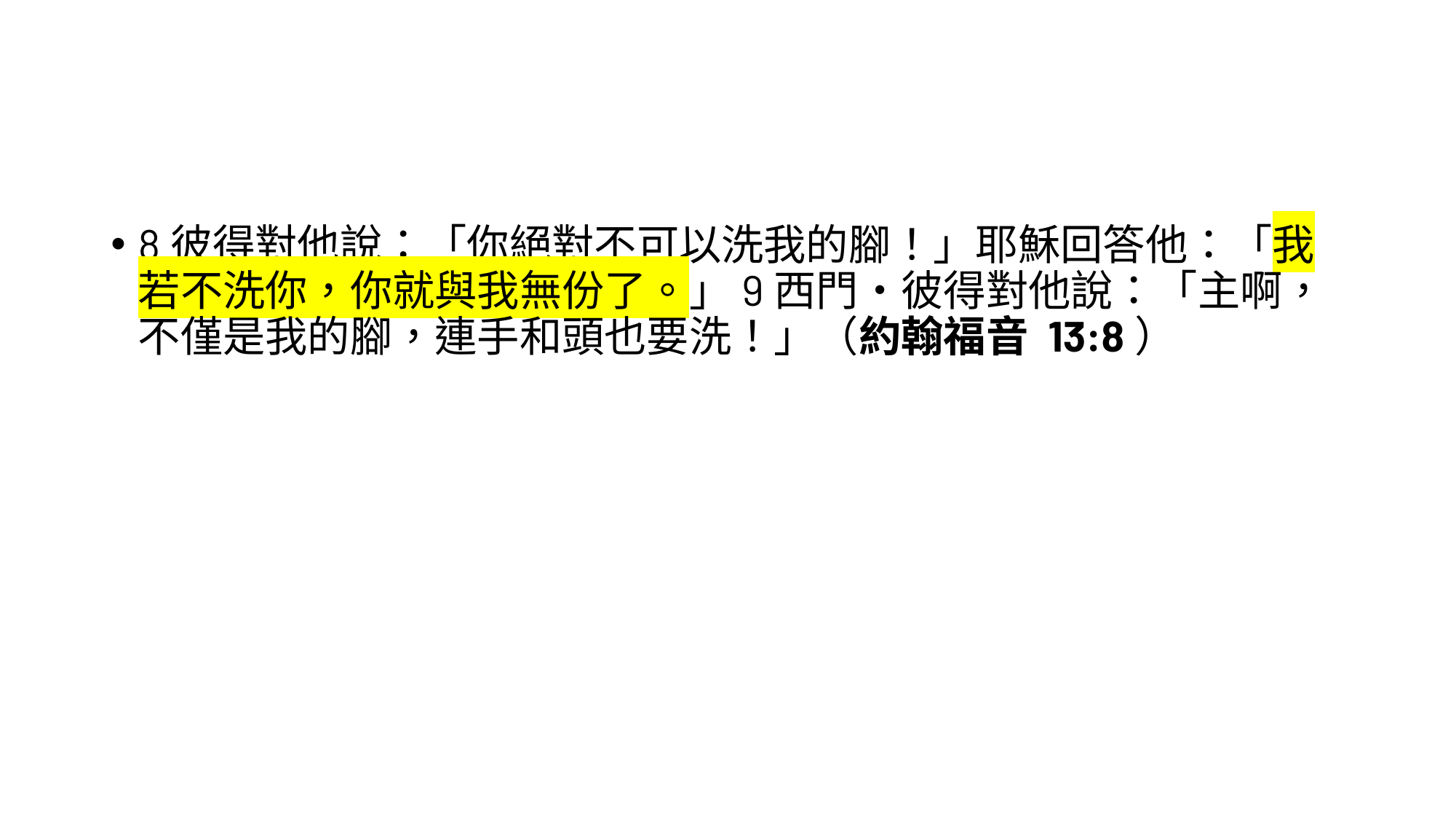

#
8彼得對他說：「你絕對不可以洗我的腳！」耶穌回答他：「我若不洗你，你就與我無份了。」9西門‧彼得對他說：「主啊，不僅是我的腳，連手和頭也要洗！」（約翰福音 13:8）